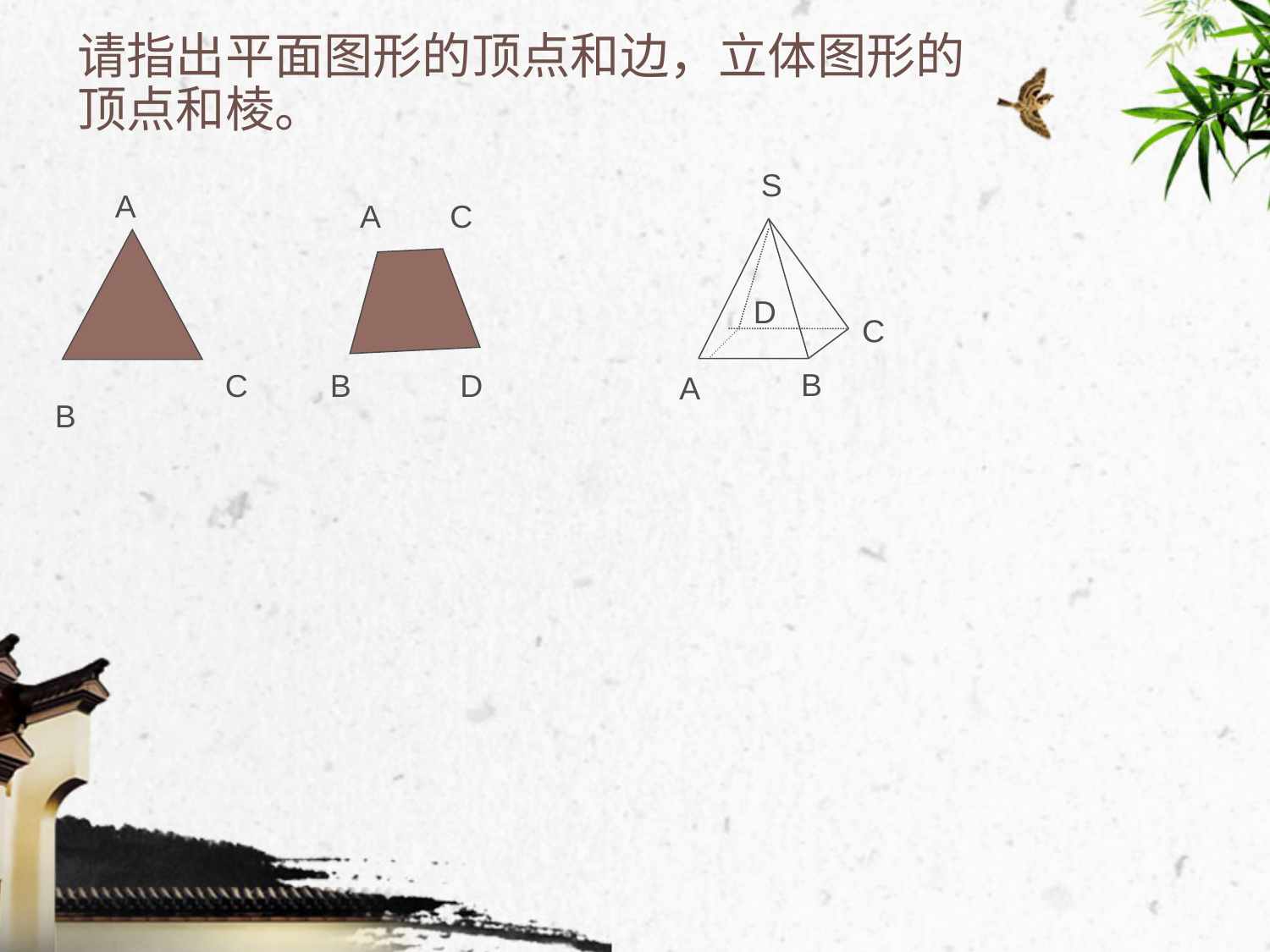

# 请指出平面图形的顶点和边，立体图形的顶点和棱。
S

D
B
A
A

C
B
A
C

B
D
C